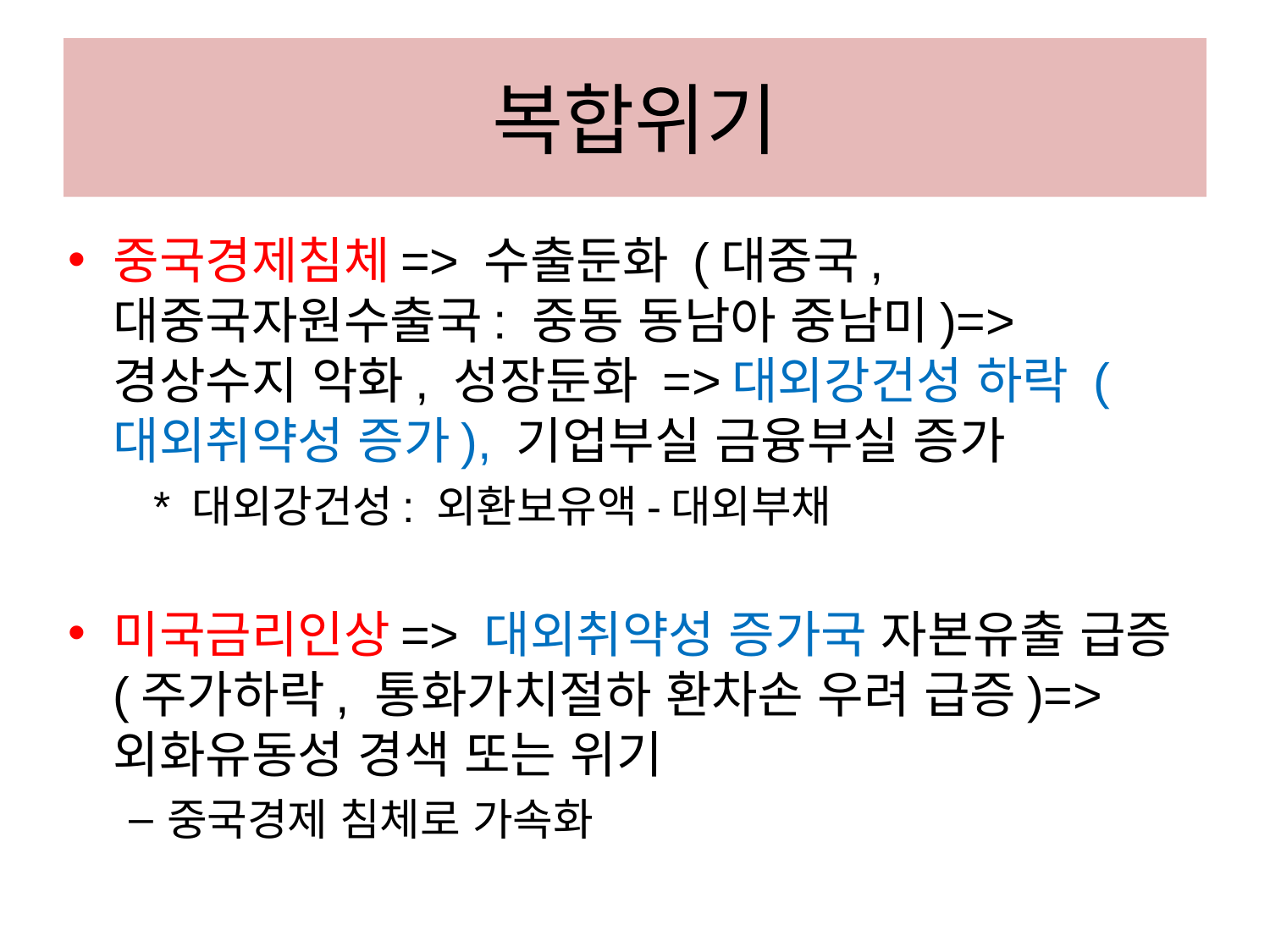

# 복합위기
중국경제침체=> 수출둔화 (대중국, 대중국자원수출국: 중동 동남아 중남미)=> 경상수지 악화, 성장둔화 =>대외강건성 하락 (대외취약성 증가), 기업부실 금융부실 증가
  * 대외강건성: 외환보유액-대외부채

미국금리인상=> 대외취약성 증가국 자본유출 급증(주가하락, 통화가치절하 환차손 우려 급증)=> 외화유동성 경색 또는 위기
중국경제 침체로 가속화